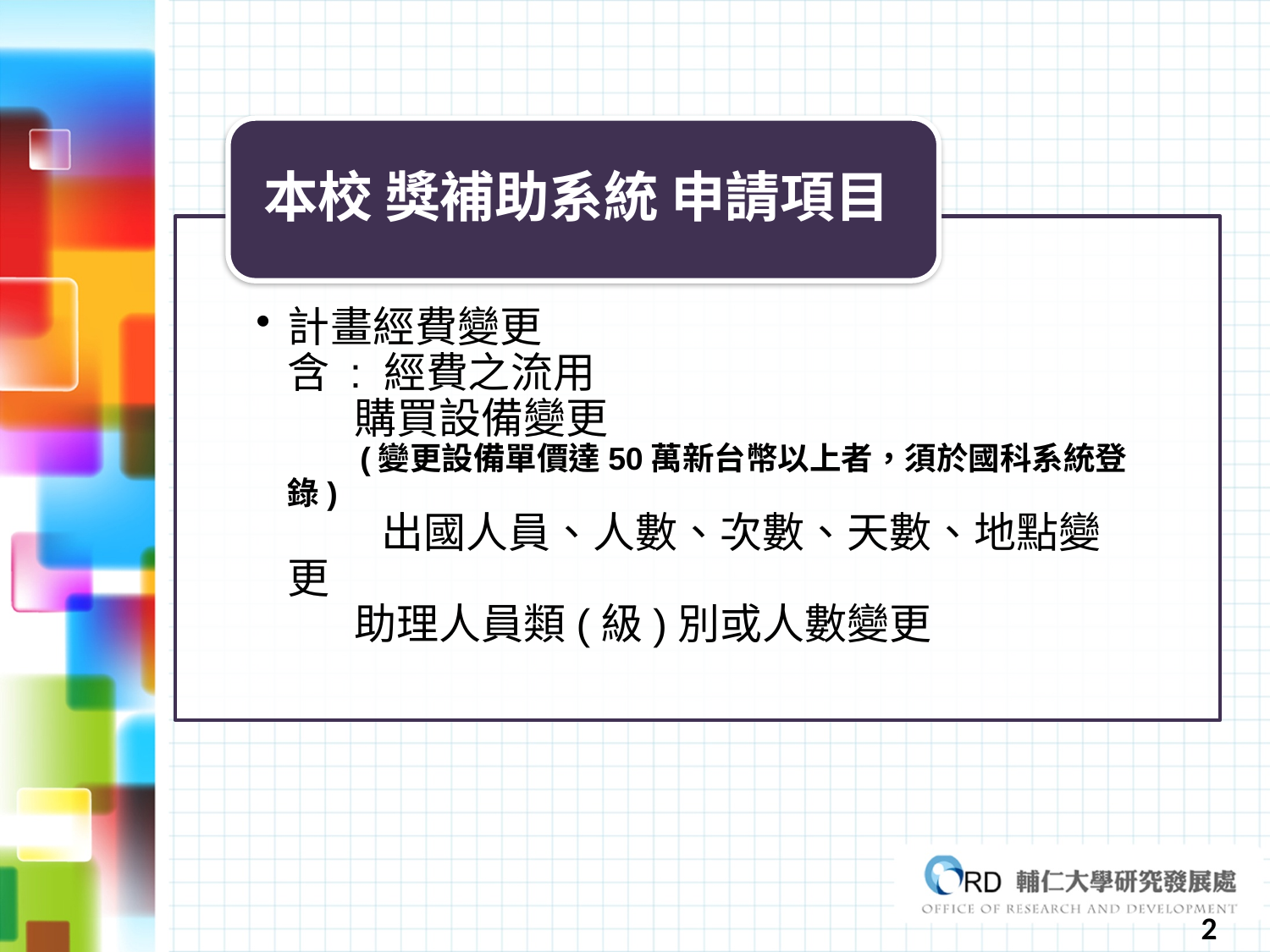

計畫經費變更
含 : 經費之流用
       購買設備變更
         (變更設備單價達50萬新台幣以上者，須於國科系統登錄)
       出國人員、人數、次數、天數、地點變更
       助理人員類(級)別或人數變更
本校 獎補助系統 申請項目
2